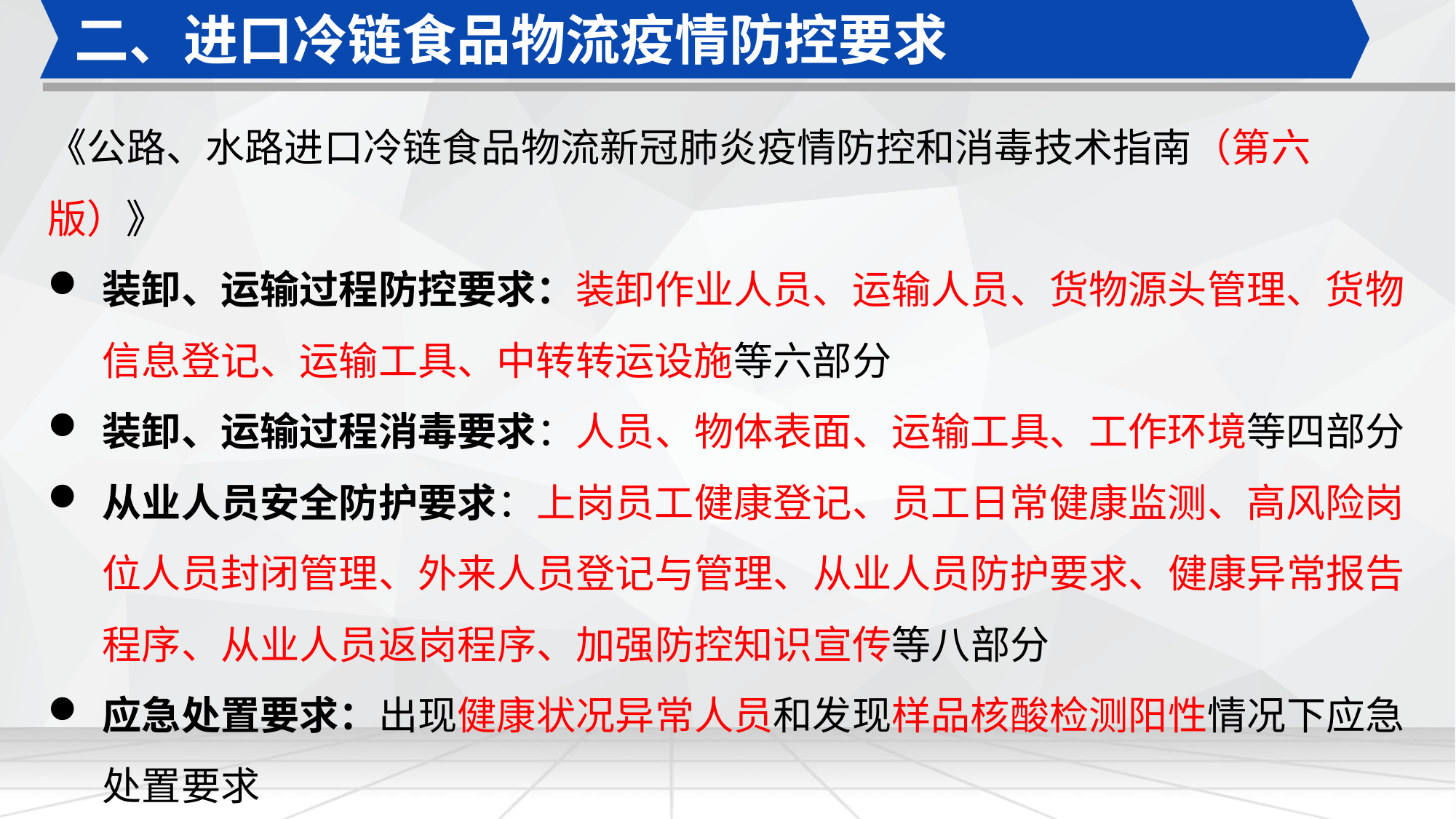

二、进口冷链食品物流疫情防控要求

《公路、水路进口冷链食品物流新冠肺炎疫情防控和消毒技术指南（第六版）》
装卸、运输过程防控要求：装卸作业人员、运输人员、货物源头管理、货物信息登记、运输工具、中转转运设施等六部分
装卸、运输过程消毒要求：人员、物体表面、运输工具、工作环境等四部分
从业人员安全防护要求：上岗员工健康登记、员工日常健康监测、高风险岗位人员封闭管理、外来人员登记与管理、从业人员防护要求、健康异常报告程序、从业人员返岗程序、加强防控知识宣传等八部分
应急处置要求：出现健康状况异常人员和发现样品核酸检测阳性情况下应急处置要求